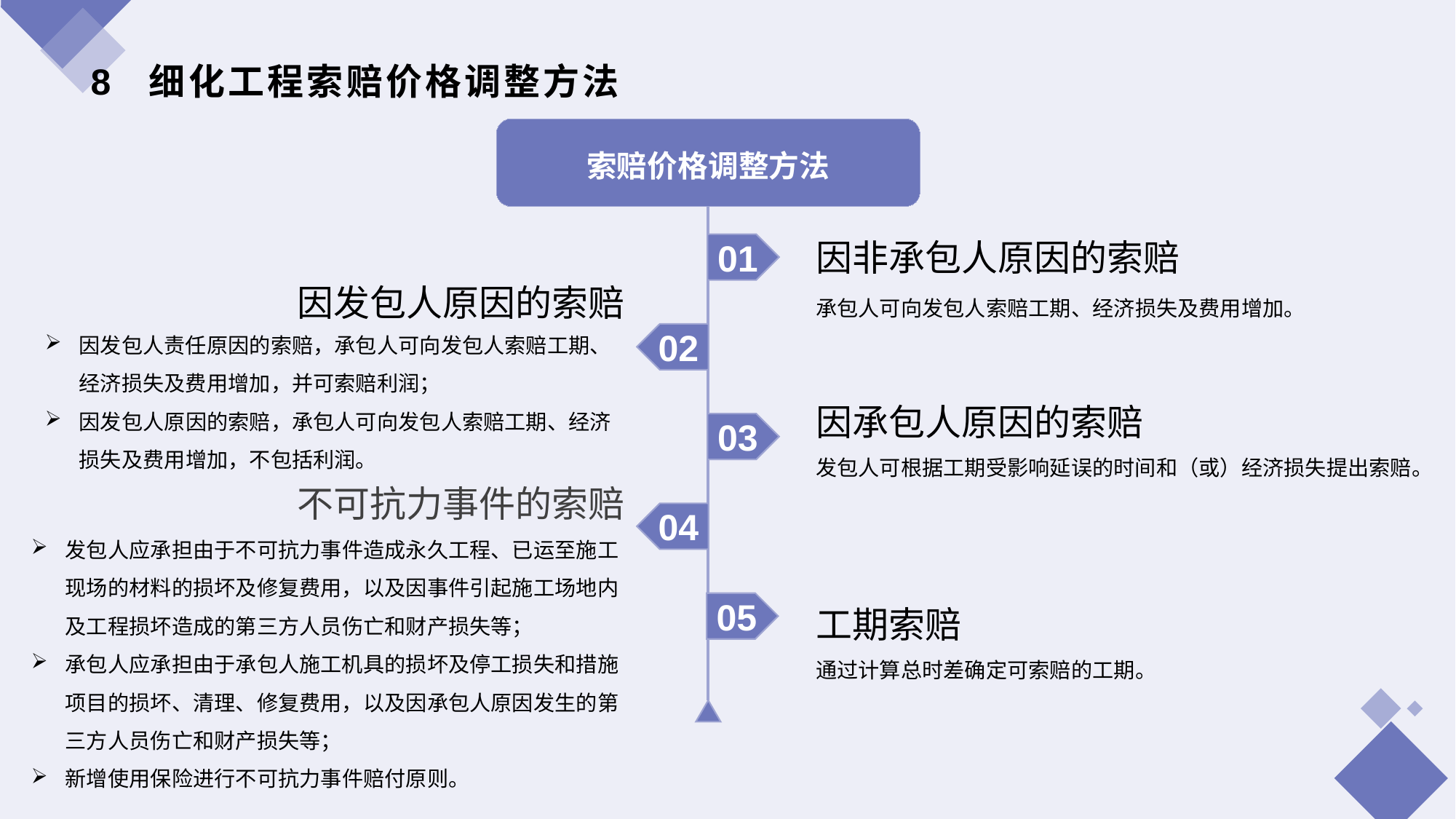

# 8  细化工程索赔价格调整方法
索赔价格调整方法
01
因非承包人原因的索赔
因发包人原因的索赔
承包人可向发包人索赔工期、经济损失及费用增加。
因发包人责任原因的索赔，承包人可向发包人索赔工期、经济损失及费用增加，并可索赔利润；
因发包人原因的索赔，承包人可向发包人索赔工期、经济损失及费用增加，不包括利润。
02
因承包人原因的索赔
发包人可根据工期受影响延误的时间和（或）经济损失提出索赔。
03
不可抗力事件的索赔
04
发包人应承担由于不可抗力事件造成永久工程、已运至施工现场的材料的损坏及修复费用，以及因事件引起施工场地内及工程损坏造成的第三方人员伤亡和财产损失等；
承包人应承担由于承包人施工机具的损坏及停工损失和措施项目的损坏、清理、修复费用，以及因承包人原因发生的第三方人员伤亡和财产损失等；
新增使用保险进行不可抗力事件赔付原则。
05
工期索赔
通过计算总时差确定可索赔的工期。